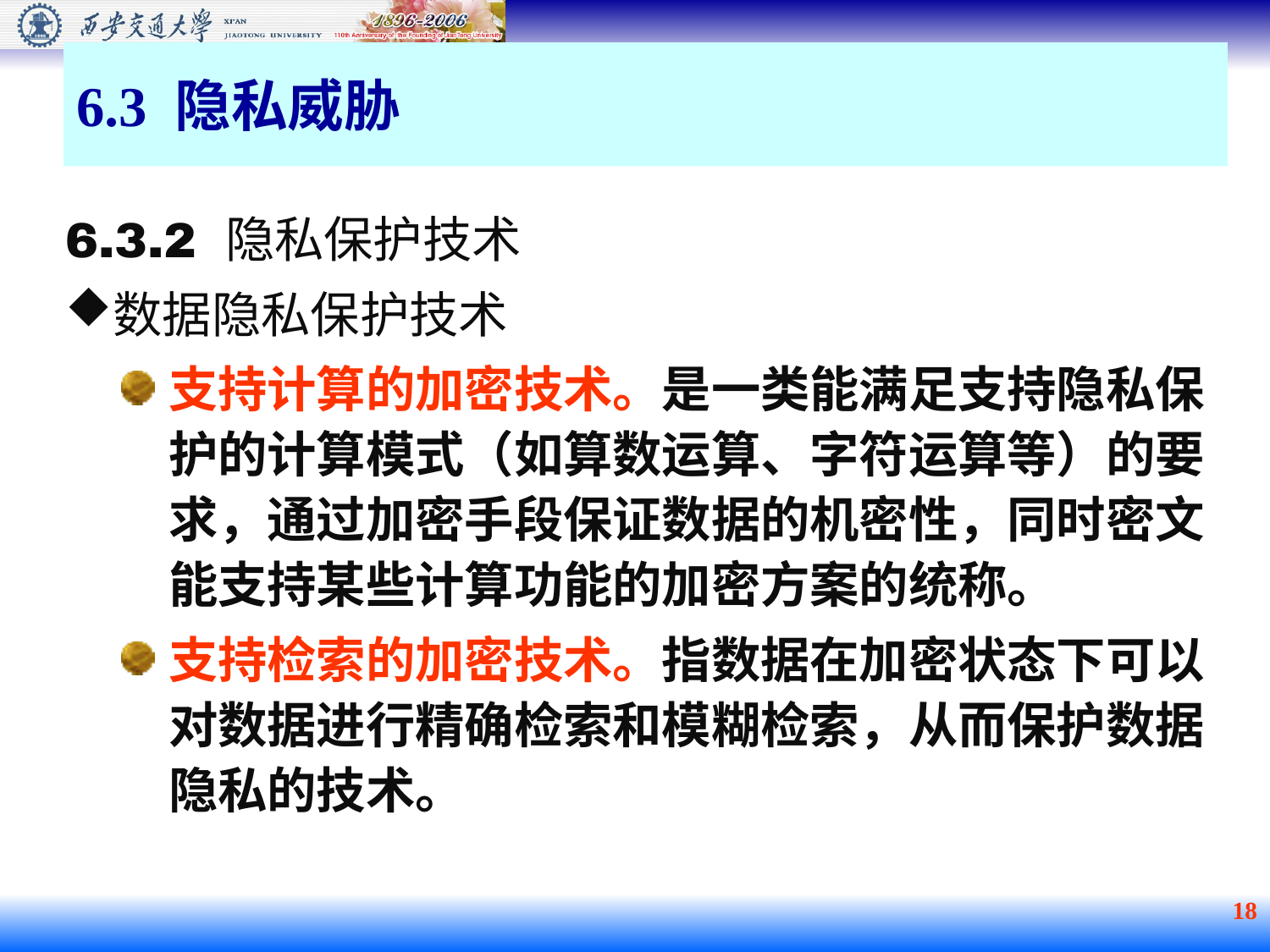

6.3 隐私威胁
6.3.2 隐私保护技术
数据隐私保护技术
支持计算的加密技术。是一类能满足支持隐私保护的计算模式（如算数运算、字符运算等）的要求，通过加密手段保证数据的机密性，同时密文能支持某些计算功能的加密方案的统称。
支持检索的加密技术。指数据在加密状态下可以对数据进行精确检索和模糊检索，从而保护数据隐私的技术。
 18